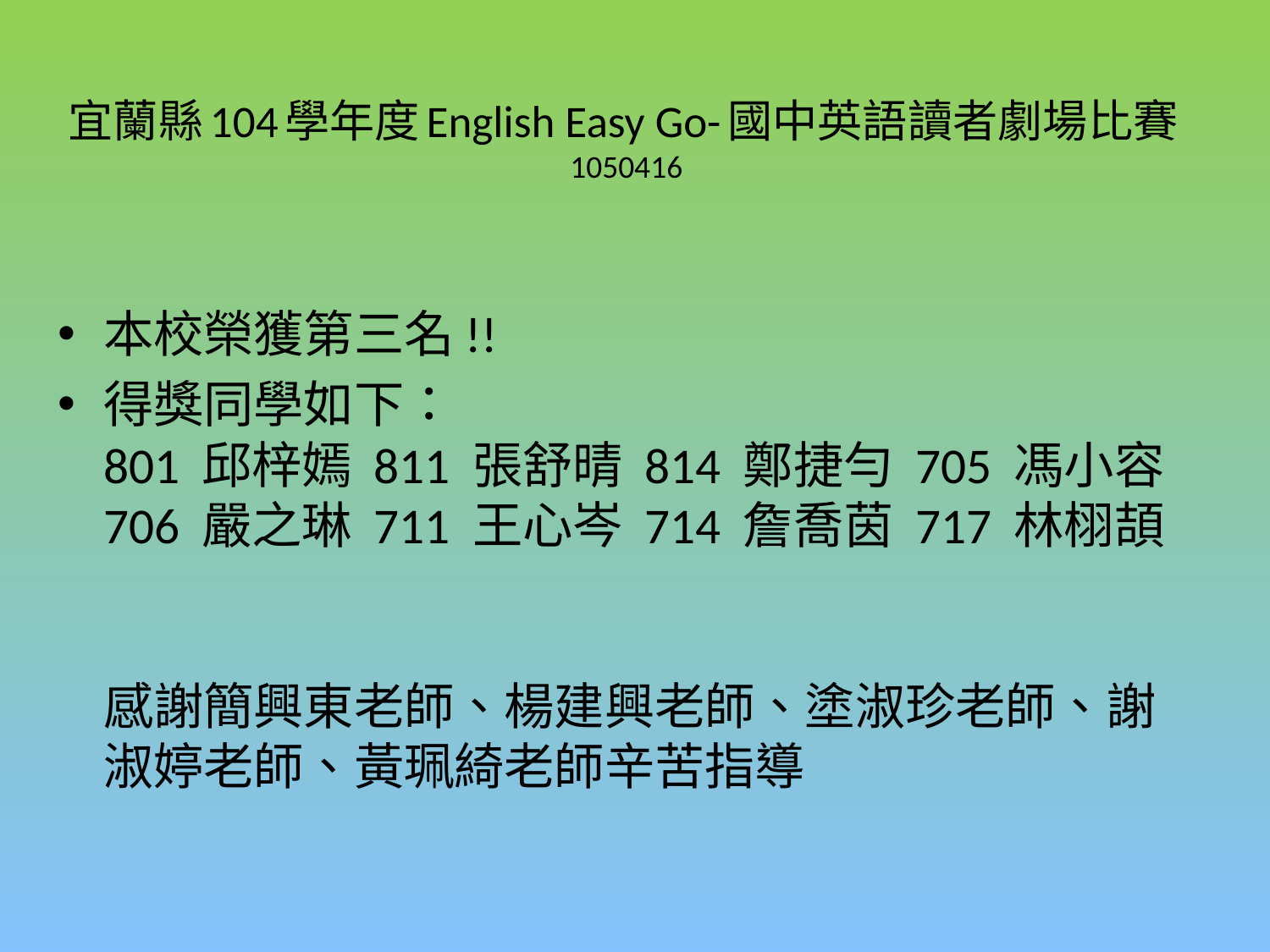

# 宜蘭縣104學年度English Easy Go-國中英語讀者劇場比賽1050416
本校榮獲第三名!!
得獎同學如下：
801 邱梓嫣 811 張舒晴 814 鄭捷勻 705 馮小容
706 嚴之琳 711 王心岑 714 詹喬茵 717 林栩頡
感謝簡興東老師、楊建興老師、塗淑珍老師、謝淑婷老師、黃珮綺老師辛苦指導